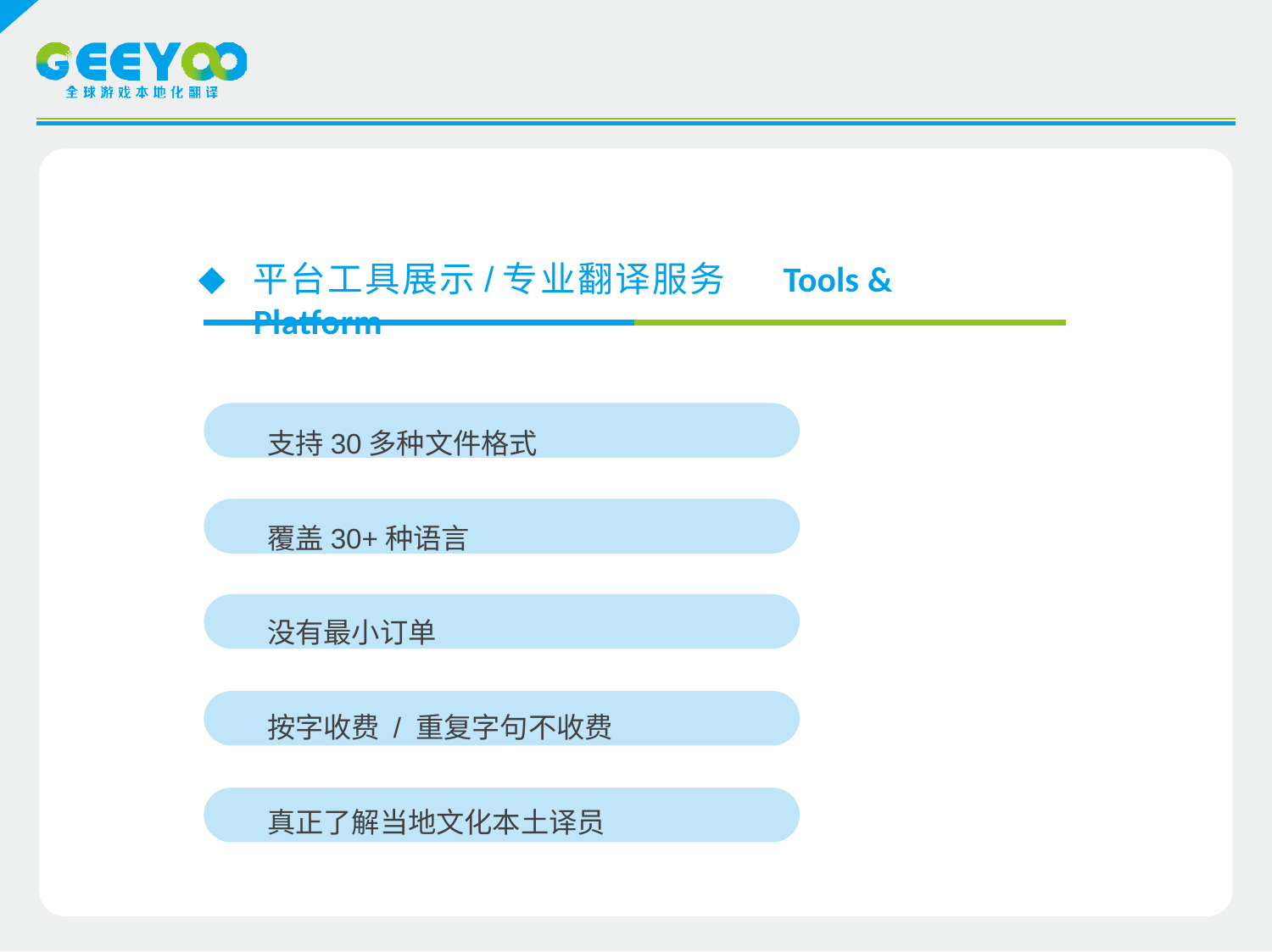

平台工具展示/专业翻译服务	Tools & Platform

支持30多种文件格式
覆盖30+种语言
没有最小订单
按字收费 / 重复字句不收费
真正了解当地文化本土译员